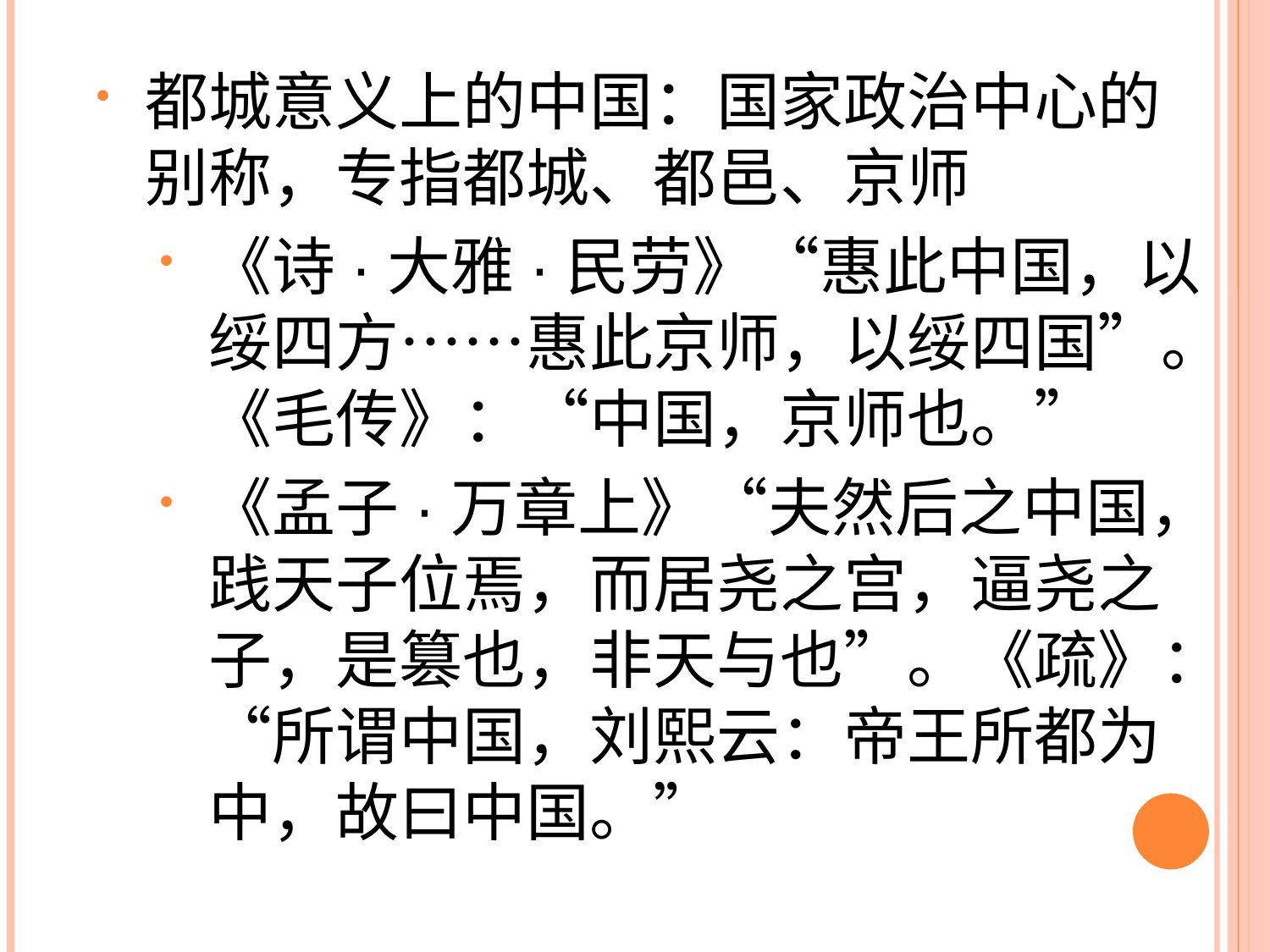

都城意义上的中国：国家政治中心的别称，专指都城、都邑、京师
《诗·大雅·民劳》“惠此中国，以绥四方……惠此京师，以绥四国”。《毛传》：“中国，京师也。”
《孟子·万章上》“夫然后之中国，践天子位焉，而居尧之宫，逼尧之子，是篡也，非天与也”。《疏》：“所谓中国，刘熙云：帝王所都为中，故曰中国。”